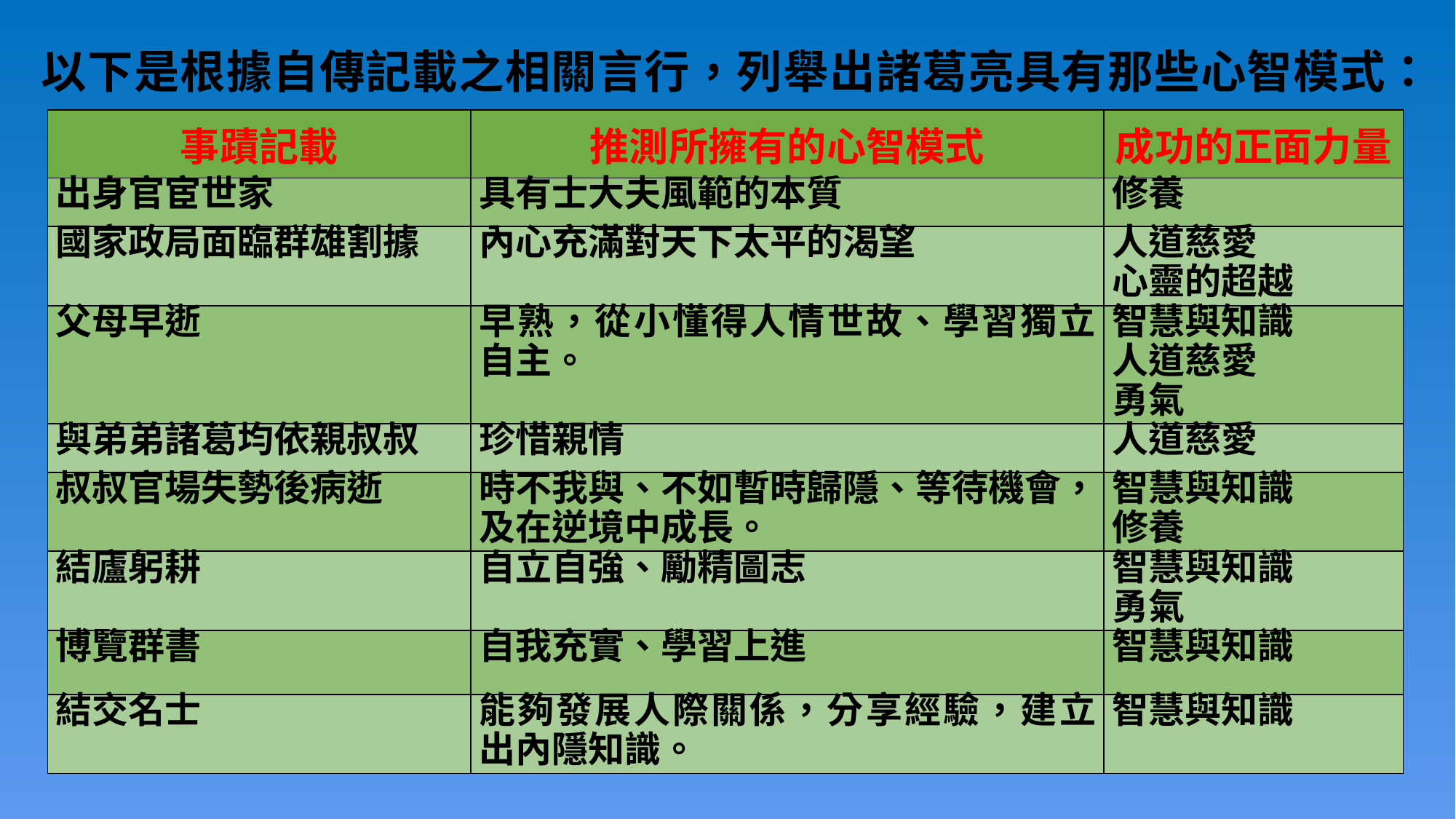

以下是根據自傳記載之相關言行，列舉出諸葛亮具有那些心智模式：
| 事蹟記載 | 推測所擁有的心智模式 | 成功的正面力量 |
| --- | --- | --- |
| 出身官宦世家 | 具有士大夫風範的本質 | 修養 |
| 國家政局面臨群雄割據 | 內心充滿對天下太平的渴望 | 人道慈愛 心靈的超越 |
| 父母早逝 | 早熟，從小懂得人情世故、學習獨立自主。 | 智慧與知識 人道慈愛 勇氣 |
| 與弟弟諸葛均依親叔叔 | 珍惜親情 | 人道慈愛 |
| 叔叔官場失勢後病逝 | 時不我與、不如暫時歸隱、等待機會，及在逆境中成長。 | 智慧與知識 修養 |
| 結廬躬耕 | 自立自強、勵精圖志 | 智慧與知識 勇氣 |
| 博覽群書 | 自我充實、學習上進 | 智慧與知識 |
| 結交名士 | 能夠發展人際關係，分享經驗，建立出內隱知識。 | 智慧與知識 |